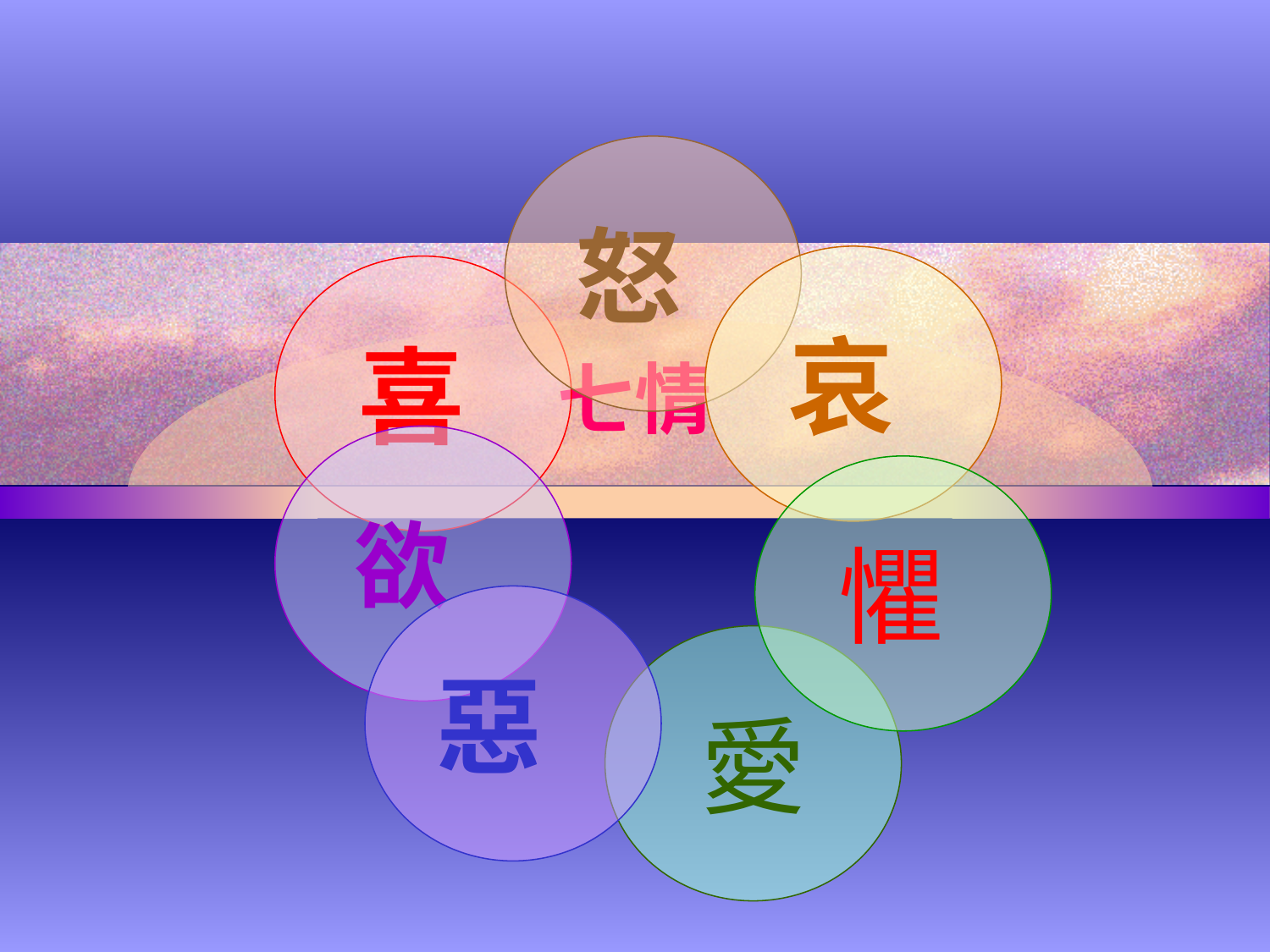

怒
哀
喜
# 七情
欲
懼
惡
愛